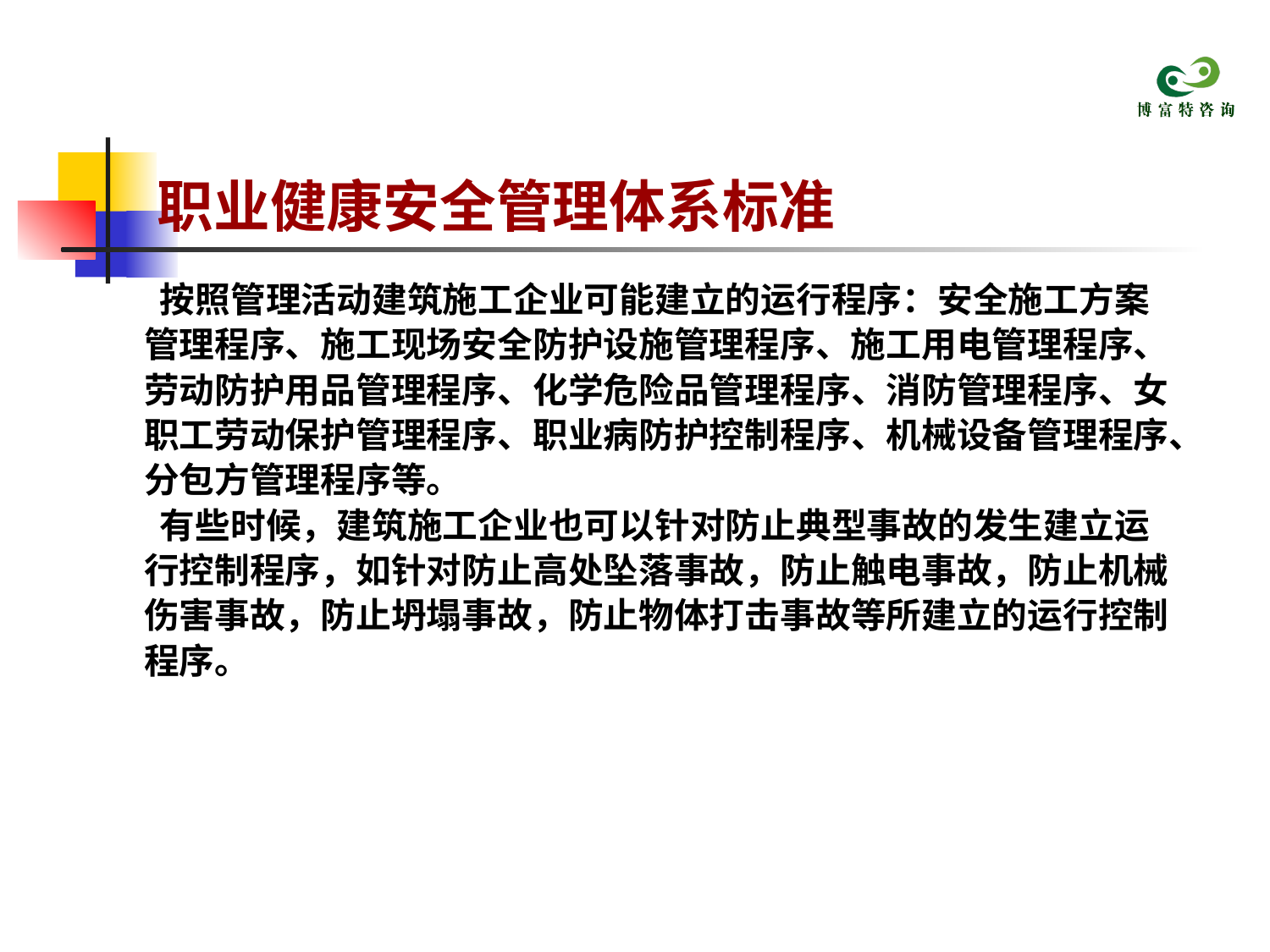

# 职业健康安全管理体系标准
   按照管理活动建筑施工企业可能建立的运行程序：安全施工方案
 管理程序、施工现场安全防护设施管理程序、施工用电管理程序、
 劳动防护用品管理程序、化学危险品管理程序、消防管理程序、女
 职工劳动保护管理程序、职业病防护控制程序、机械设备管理程序、
 分包方管理程序等。
   有些时候，建筑施工企业也可以针对防止典型事故的发生建立运
 行控制程序，如针对防止高处坠落事故，防止触电事故，防止机械
 伤害事故，防止坍塌事故，防止物体打击事故等所建立的运行控制
 程序。

93